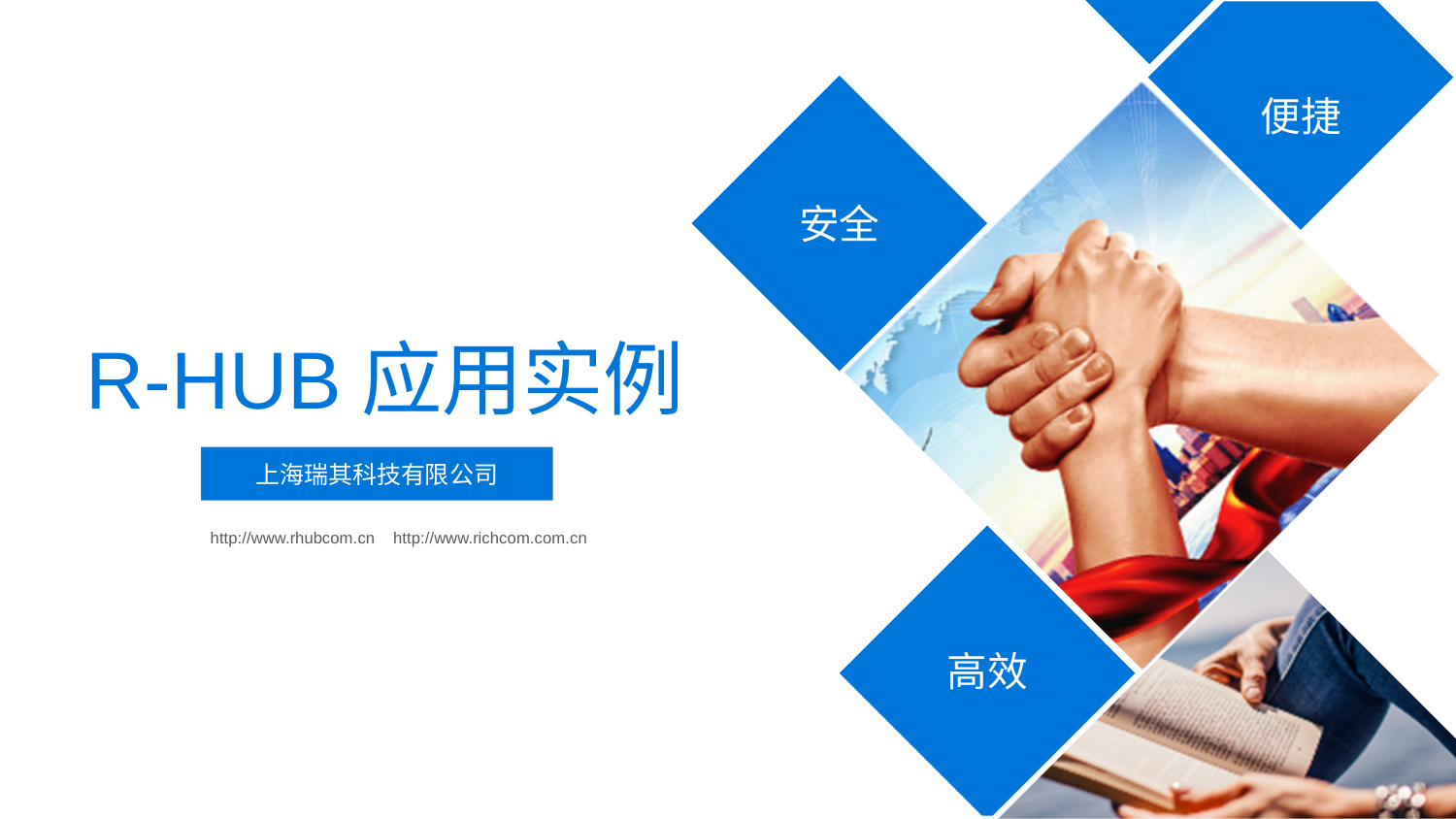

便捷

安全
R-HUB应用实例
上海瑞其科技有限公司
http://www.rhubcom.cn    http://www.richcom.com.cn
高效